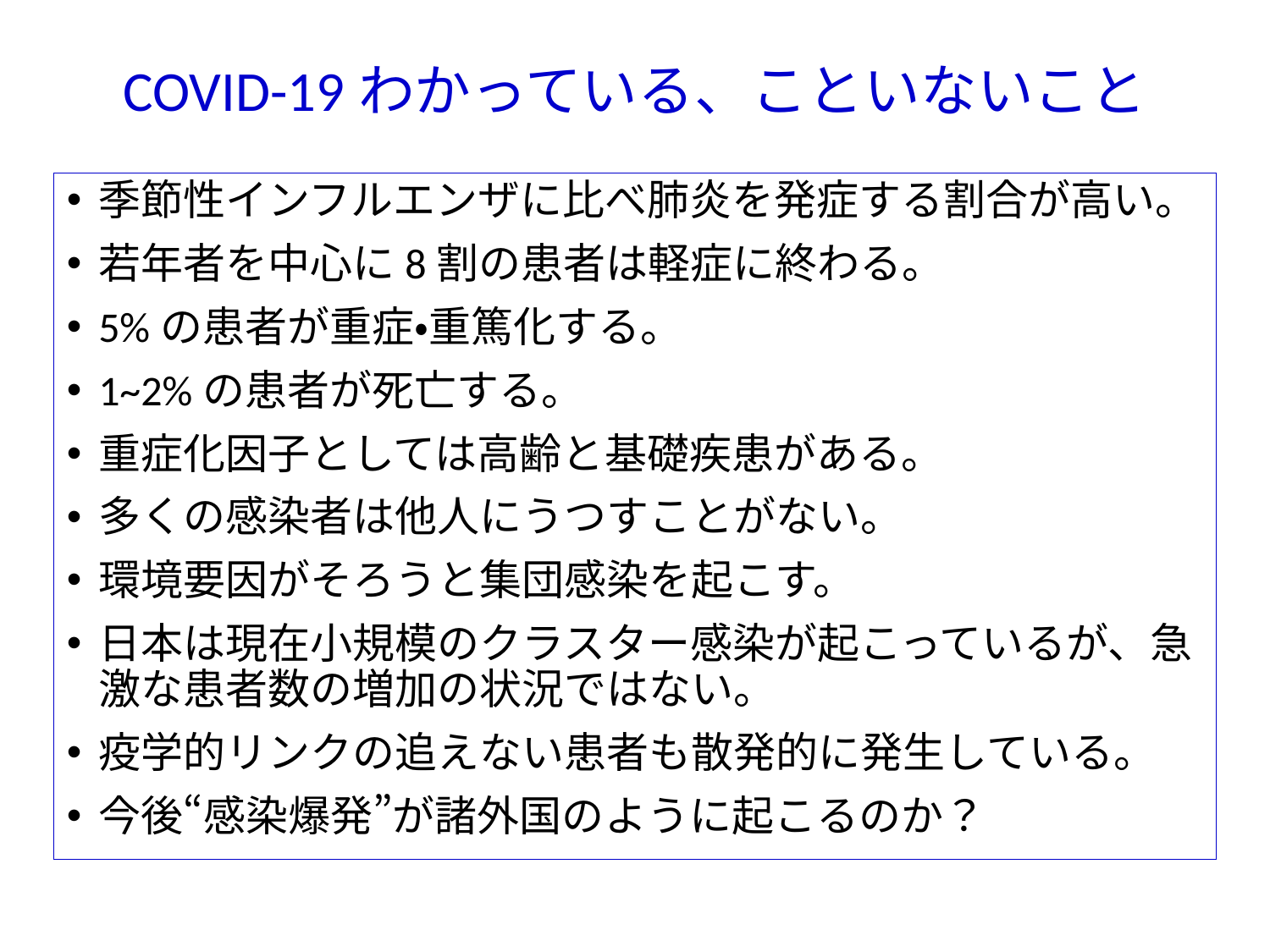

# COVID-19わかっている、こといないこと
季節性インフルエンザに比べ肺炎を発症する割合が高い。
若年者を中心に8割の患者は軽症に終わる。
5%の患者が重症・重篤化する。
1~2%の患者が死亡する。
重症化因子としては高齢と基礎疾患がある。
多くの感染者は他人にうつすことがない。
環境要因がそろうと集団感染を起こす。
日本は現在小規模のクラスター感染が起こっているが、急激な患者数の増加の状況ではない。
疫学的リンクの追えない患者も散発的に発生している。
今後“感染爆発”が諸外国のように起こるのか？